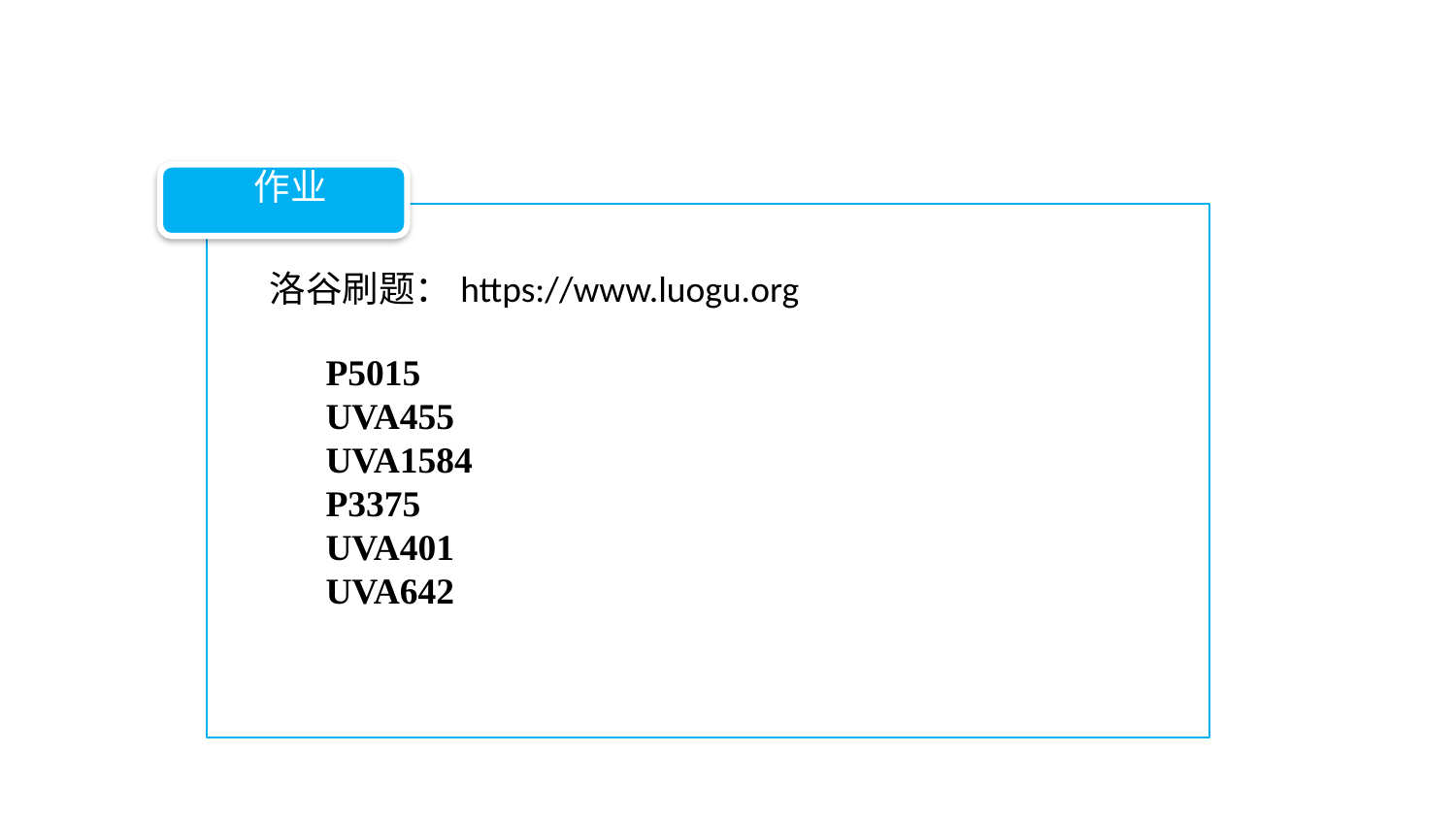

作业

洛谷刷题：https://www.luogu.org

P5015
UVA455
UVA1584
P3375
UVA401
UVA642